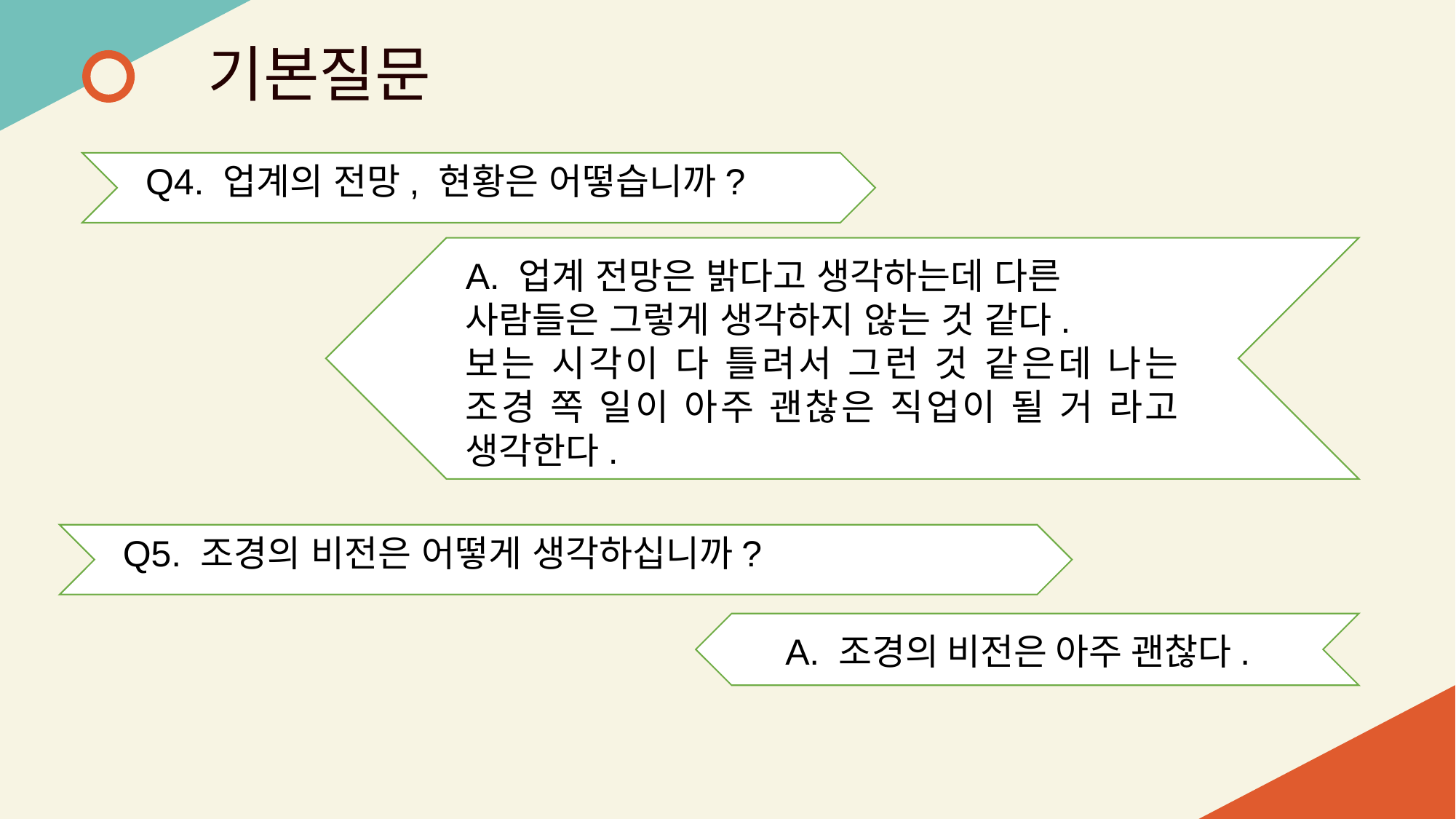

기본질문

Q4. 업계의 전망, 현황은 어떻습니까?

A. 업계 전망은 밝다고 생각하는데 다른
사람들은 그렇게 생각하지 않는 것 같다.
보는 시각이 다 틀려서 그런 것 같은데 나는 조경 쪽 일이 아주 괜찮은 직업이 될 거 라고 생각한다.

Q5. 조경의 비전은 어떻게 생각하십니까?

A. 조경의 비전은 아주 괜찮다.